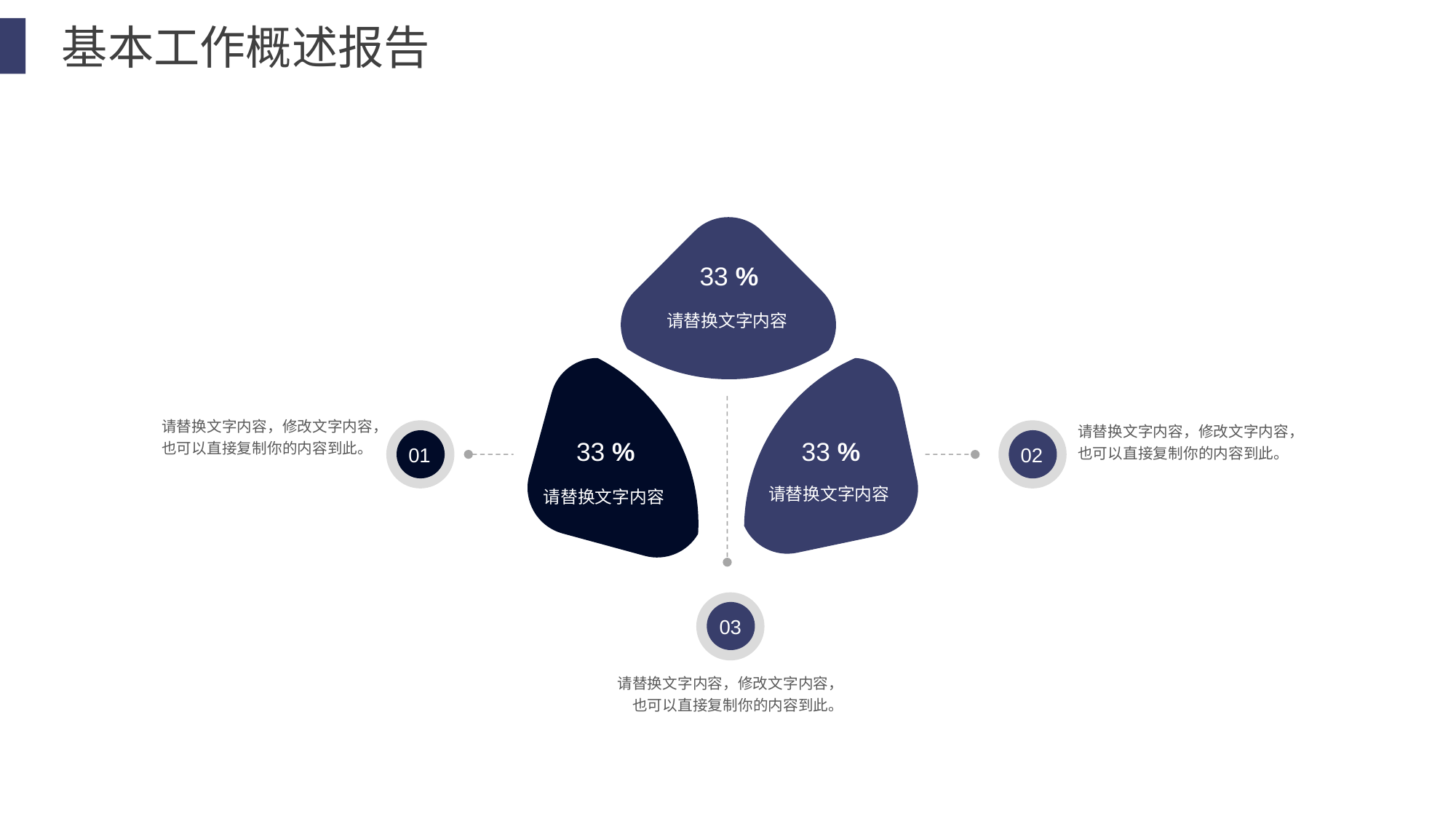

基本工作概述报告

33 %
请替换文字内容

请替换文字内容，修改文字内容，也可以直接复制你的内容到此。
请替换文字内容，修改文字内容，也可以直接复制你的内容到此。

33 %
33 %

01
02

请替换文字内容
请替换文字内容

03
请替换文字内容，修改文字内容，也可以直接复制你的内容到此。